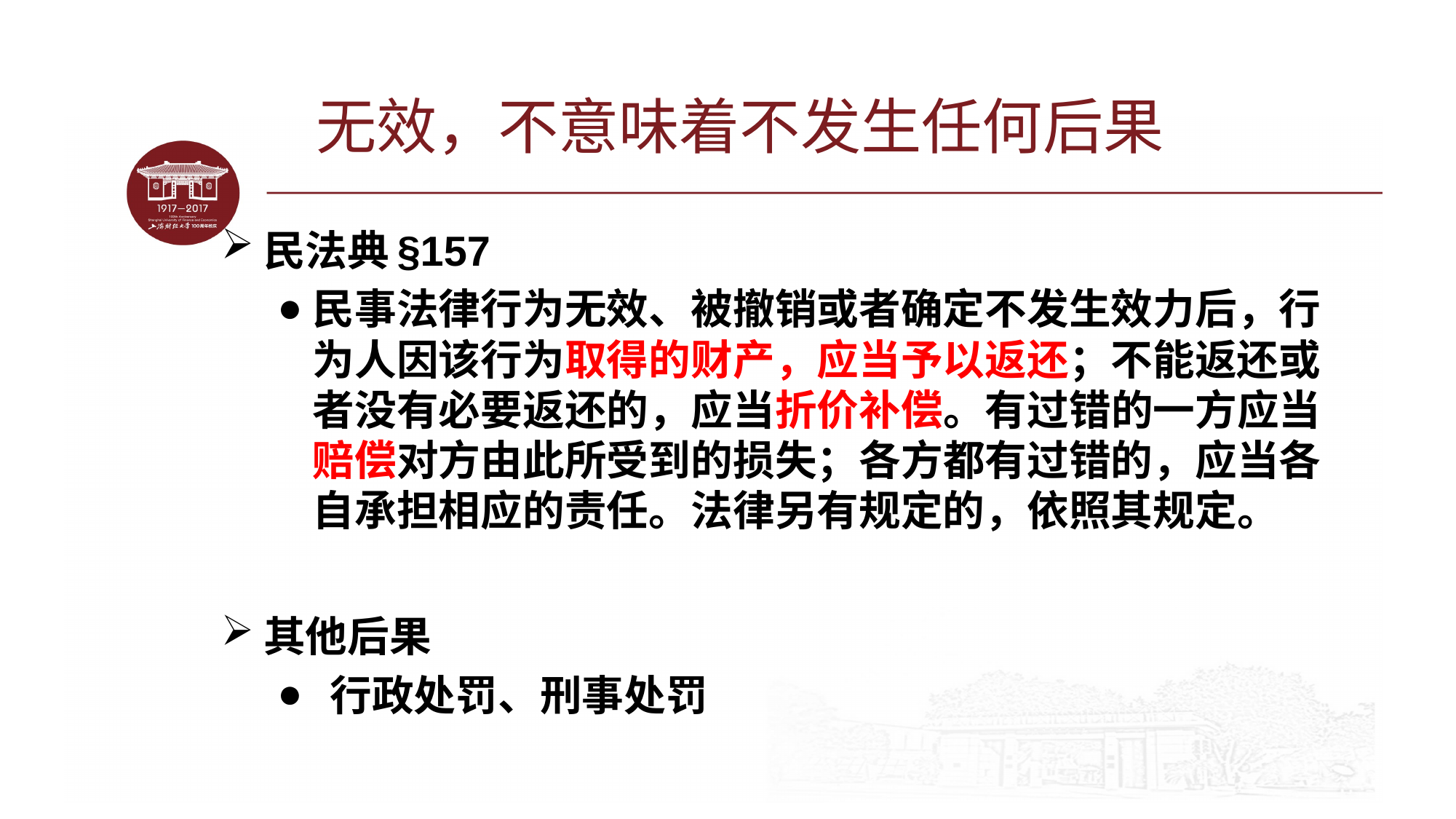

# 无效，不意味着不发生任何后果
民法典§157
民事法律行为无效、被撤销或者确定不发生效力后，行为人因该行为取得的财产，应当予以返还；不能返还或者没有必要返还的，应当折价补偿。有过错的一方应当赔偿对方由此所受到的损失；各方都有过错的，应当各自承担相应的责任。法律另有规定的，依照其规定。

其他后果
 行政处罚、刑事处罚